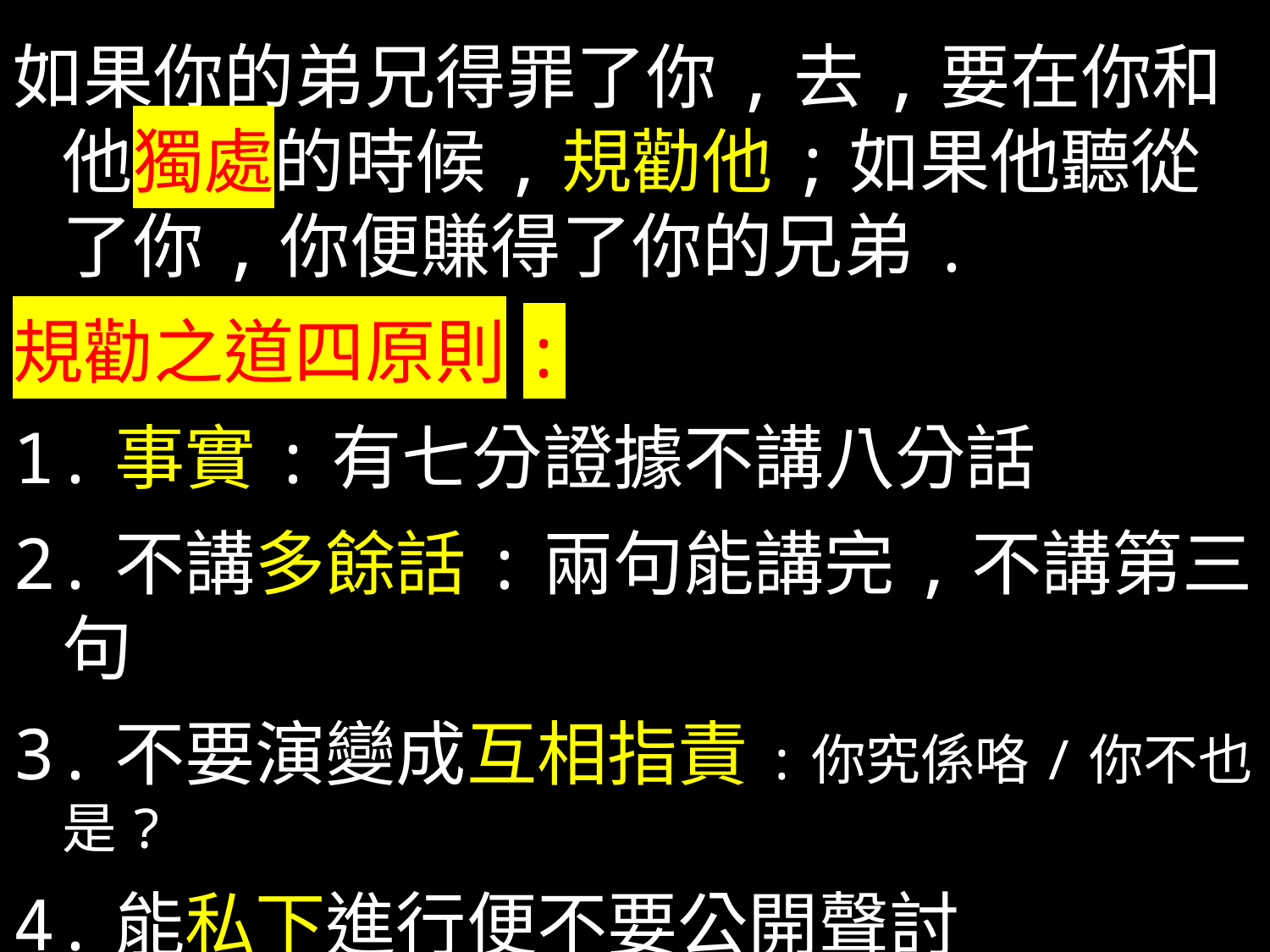

如果你的弟兄得罪了你,去,要在你和他獨處的時候,規勸他;如果他聽從了你,你便賺得了你的兄弟.
規勸之道四原則:
1.事實:有七分證據不講八分話
2.不講多餘話:兩句能講完,不講第三句
3.不要演變成互相指責:你究係咯/你不也是?
4.能私下進行便不要公開聲討